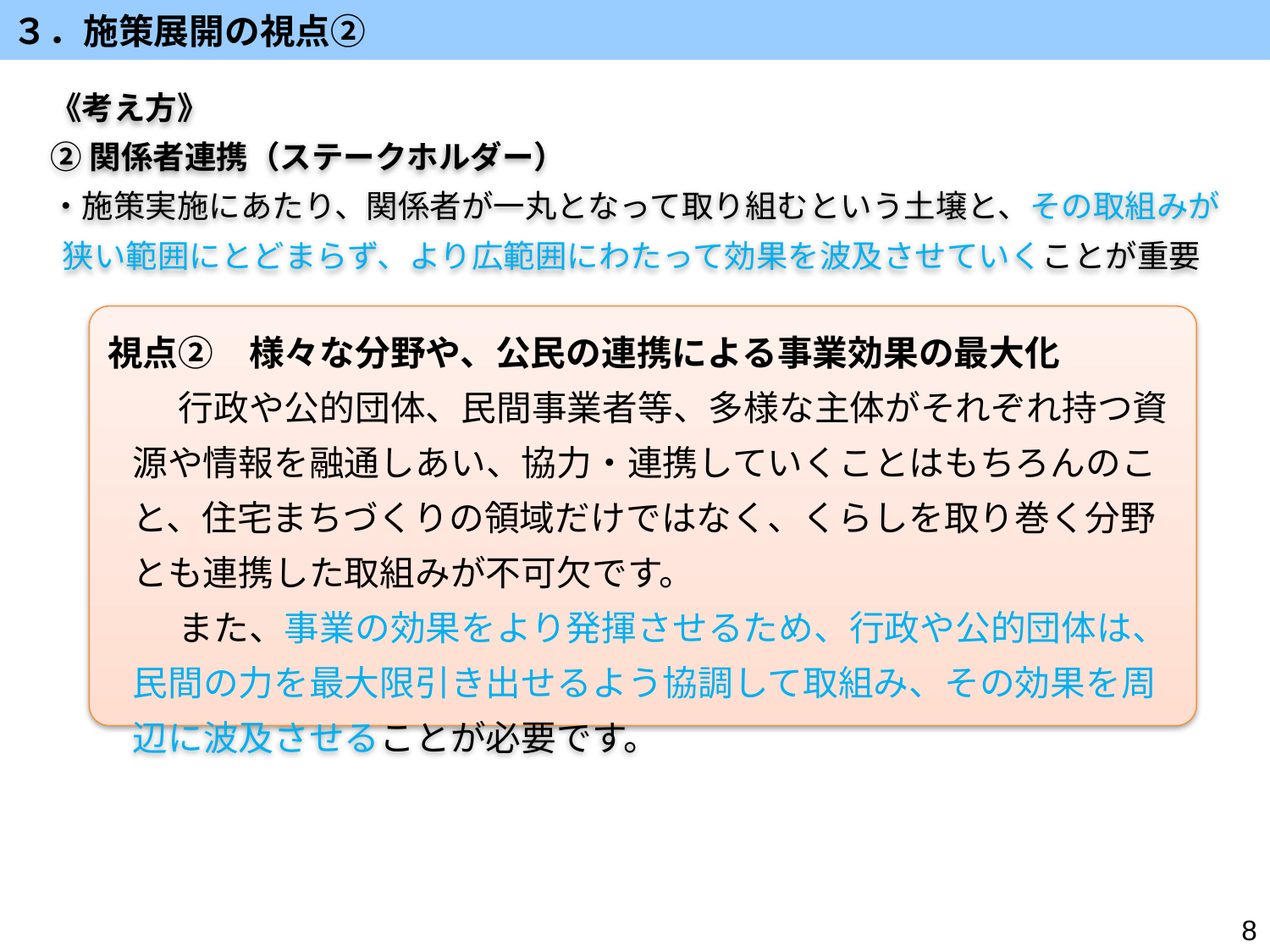

３．施策展開の視点②
《考え方》
②関係者連携（ステークホルダー）
・施策実施にあたり、関係者が一丸となって取り組むという土壌と、その取組みが狭い範囲にとどまらず、より広範囲にわたって効果を波及させていくことが重要

視点②　様々な分野や、公民の連携による事業効果の最大化
　　行政や公的団体、民間事業者等、多様な主体がそれぞれ持つ資源や情報を融通しあい、協力・連携していくことはもちろんのこと、住宅まちづくりの領域だけではなく、くらしを取り巻く分野とも連携した取組みが不可欠です。
　　また、事業の効果をより発揮させるため、行政や公的団体は、民間の力を最大限引き出せるよう協調して取組み、その効果を周辺に波及させることが必要です。
8